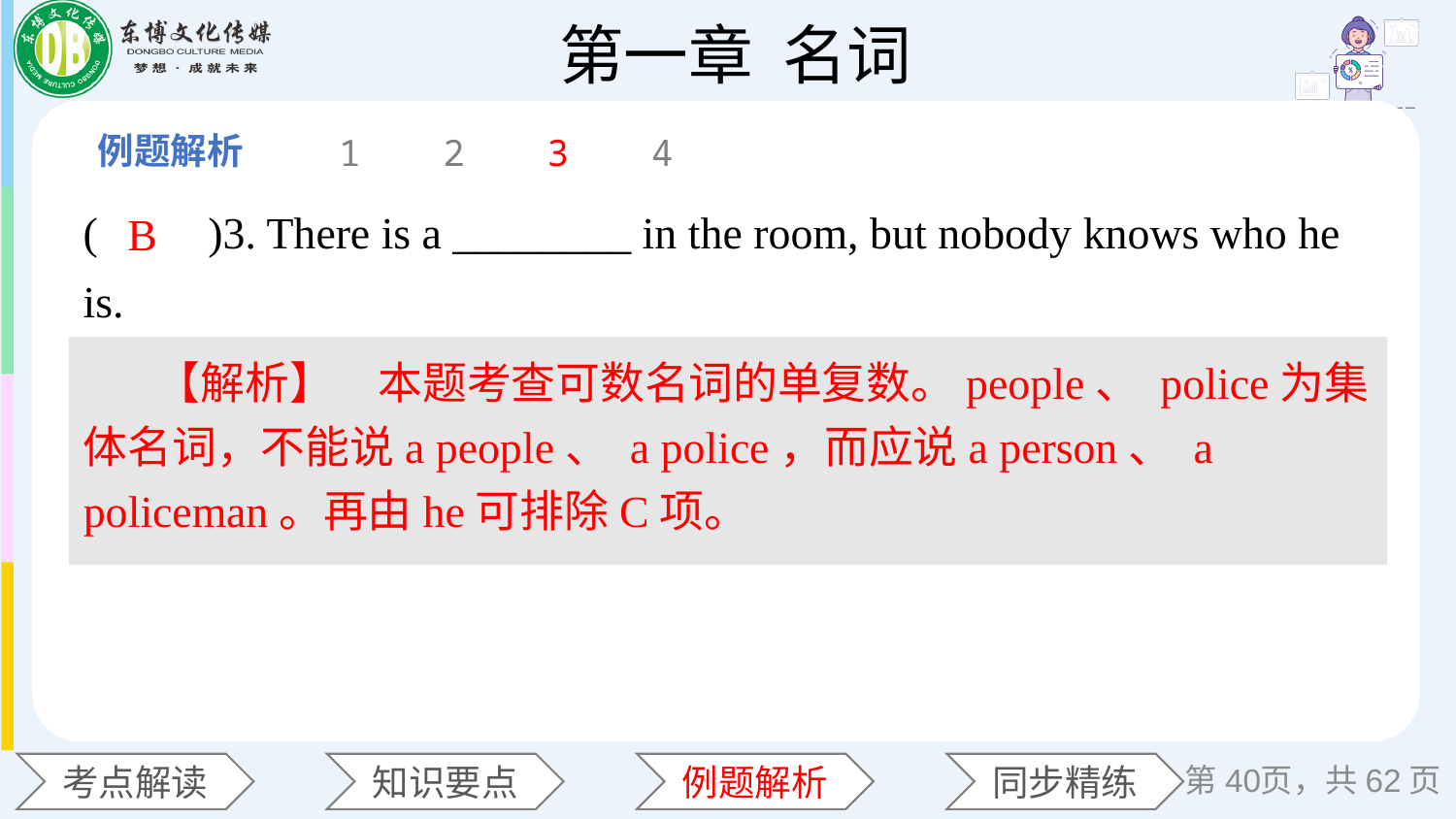

1
2
3
4
(　　)3. There is a ________ in the room, but nobody knows who he is.
A. people    	B. person    	C. woman    	D. police
B
【解析】　本题考查可数名词的单复数。people、 police为集体名词，不能说a people、 a police，而应说a person、 a policeman。再由he可排除C项。
第40页，共62页